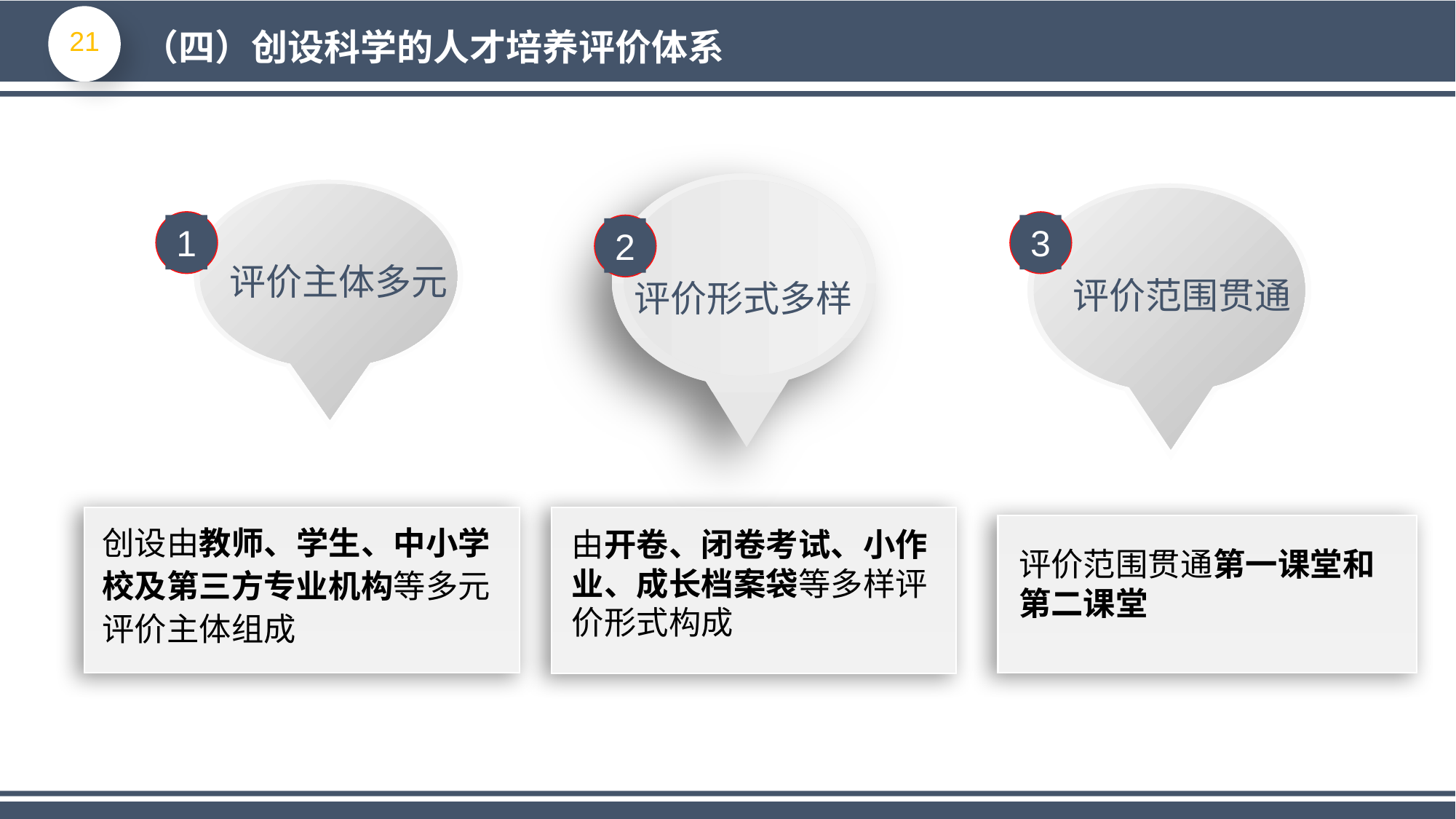

（四）创设科学的人才培养评价体系

1

3

2
评价主体多元
评价范围贯通
评价形式多样

创设由教师、学生、中小学校及第三方专业机构等多元评价主体组成
由开卷、闭卷考试、小作业、成长档案袋等多样评价形式构成
评价范围贯通第一课堂和第二课堂